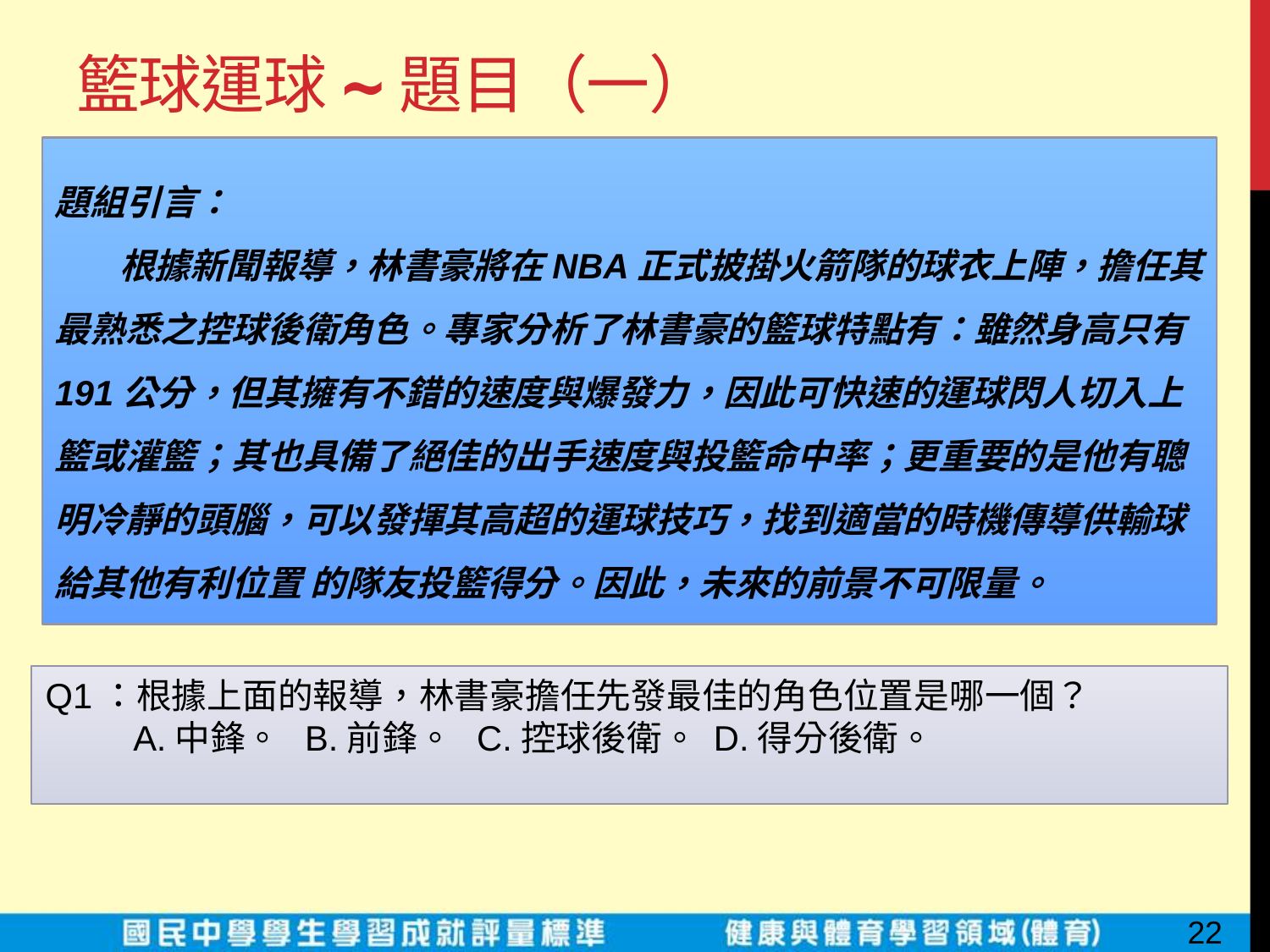

# 籃球運球~題目（一）
題組引言：
       根據新聞報導，林書豪將在NBA正式披掛火箭隊的球衣上陣，擔任其最熟悉之控球後衛角色。專家分析了林書豪的籃球特點有：雖然身高只有191公分，但其擁有不錯的速度與爆發力，因此可快速的運球閃人切入上籃或灌籃；其也具備了絕佳的出手速度與投籃命中率；更重要的是他有聰明冷靜的頭腦，可以發揮其高超的運球技巧，找到適當的時機傳導供輸球給其他有利位置 的隊友投籃得分。因此，未來的前景不可限量。

Q1：根據上面的報導，林書豪擔任先發最佳的角色位置是哪一個？
         A.中鋒。  B.前鋒。  C.控球後衛。 D.得分後衛。

22